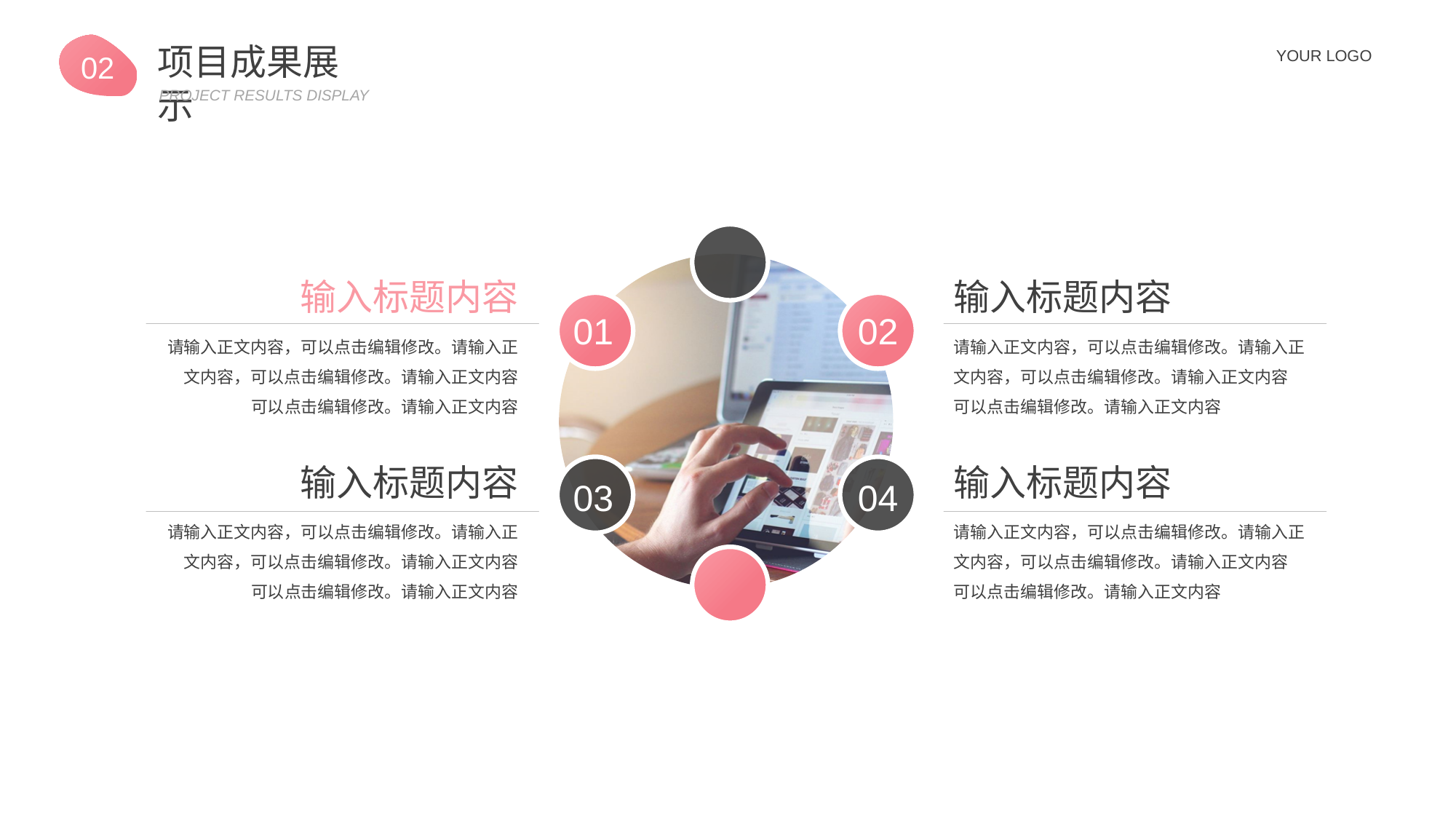

02
项目成果展示
PROJECT RESULTS DISPLAY
YOUR LOGO

输入标题内容
请输入正文内容，可以点击编辑修改。请输入正文内容，可以点击编辑修改。请输入正文内容
可以点击编辑修改。请输入正文内容

01
输入标题内容

02
请输入正文内容，可以点击编辑修改。请输入正文内容，可以点击编辑修改。请输入正文内容
可以点击编辑修改。请输入正文内容
输入标题内容
请输入正文内容，可以点击编辑修改。请输入正文内容，可以点击编辑修改。请输入正文内容
可以点击编辑修改。请输入正文内容

03
输入标题内容
请输入正文内容，可以点击编辑修改。请输入正文内容，可以点击编辑修改。请输入正文内容
可以点击编辑修改。请输入正文内容

04